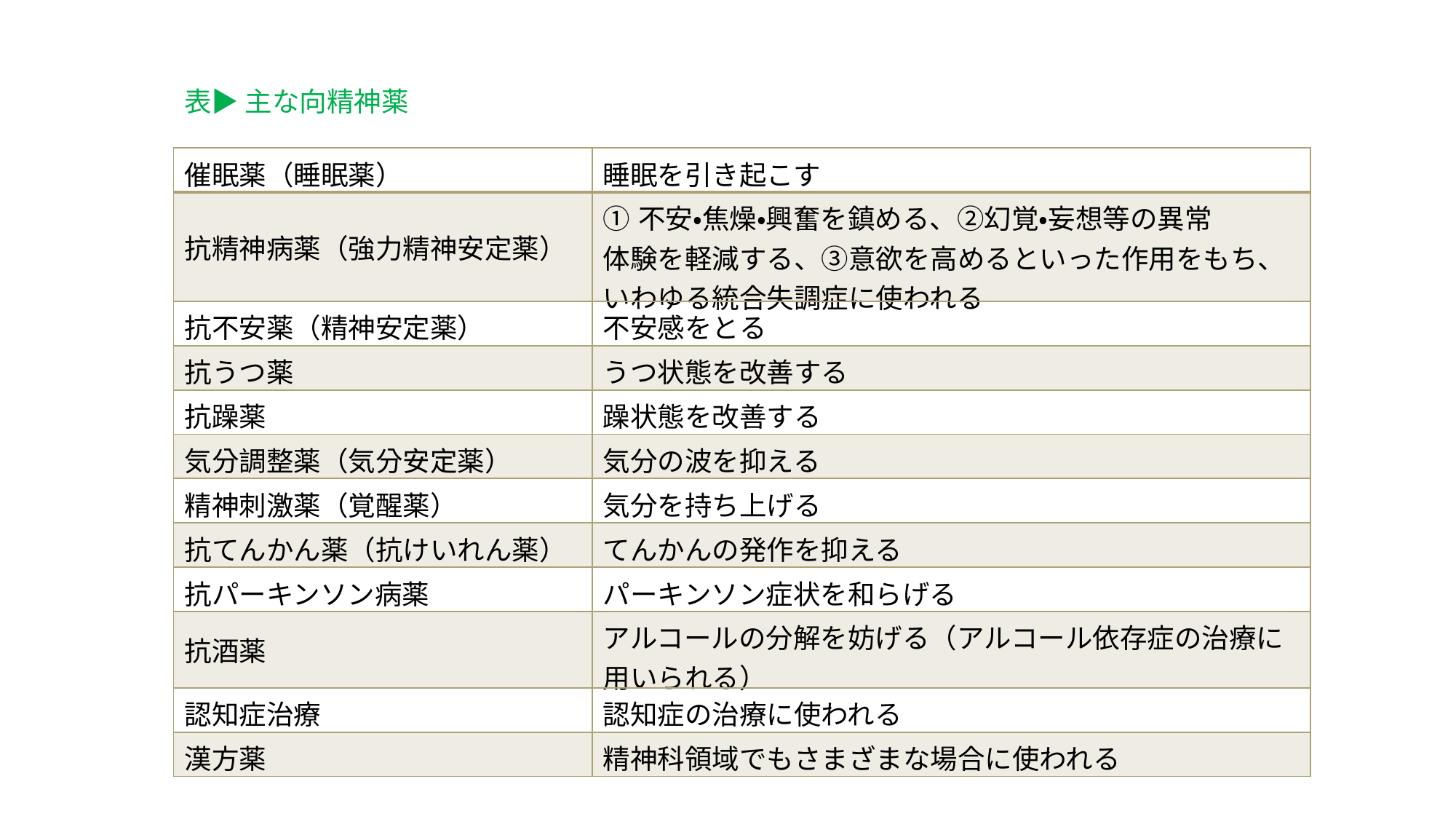

表▶ 主な向精神薬
| 催眠薬（睡眠薬） | 睡眠を引き起こす |
| --- | --- |
| 抗精神病薬（強力精神安定薬） | ①不安・焦燥・興奮を鎮める、②幻覚・妄想等の異常 体験を軽減する、③意欲を高めるといった作用をもち、 いわゆる統合失調症に使われる |
| 抗不安薬（精神安定薬） | 不安感をとる |
| 抗うつ薬 | うつ状態を改善する |
| 抗躁薬 | 躁状態を改善する |
| 気分調整薬（気分安定薬） | 気分の波を抑える |
| 精神刺激薬（覚醒薬） | 気分を持ち上げる |
| 抗てんかん薬（抗けいれん薬） | てんかんの発作を抑える |
| 抗パーキンソン病薬 | パーキンソン症状を和らげる |
| 抗酒薬 | アルコールの分解を妨げる（アルコール依存症の治療に 用いられる） |
| 認知症治療 | 認知症の治療に使われる |
| 漢方薬 | 精神科領域でもさまざまな場合に使われる |